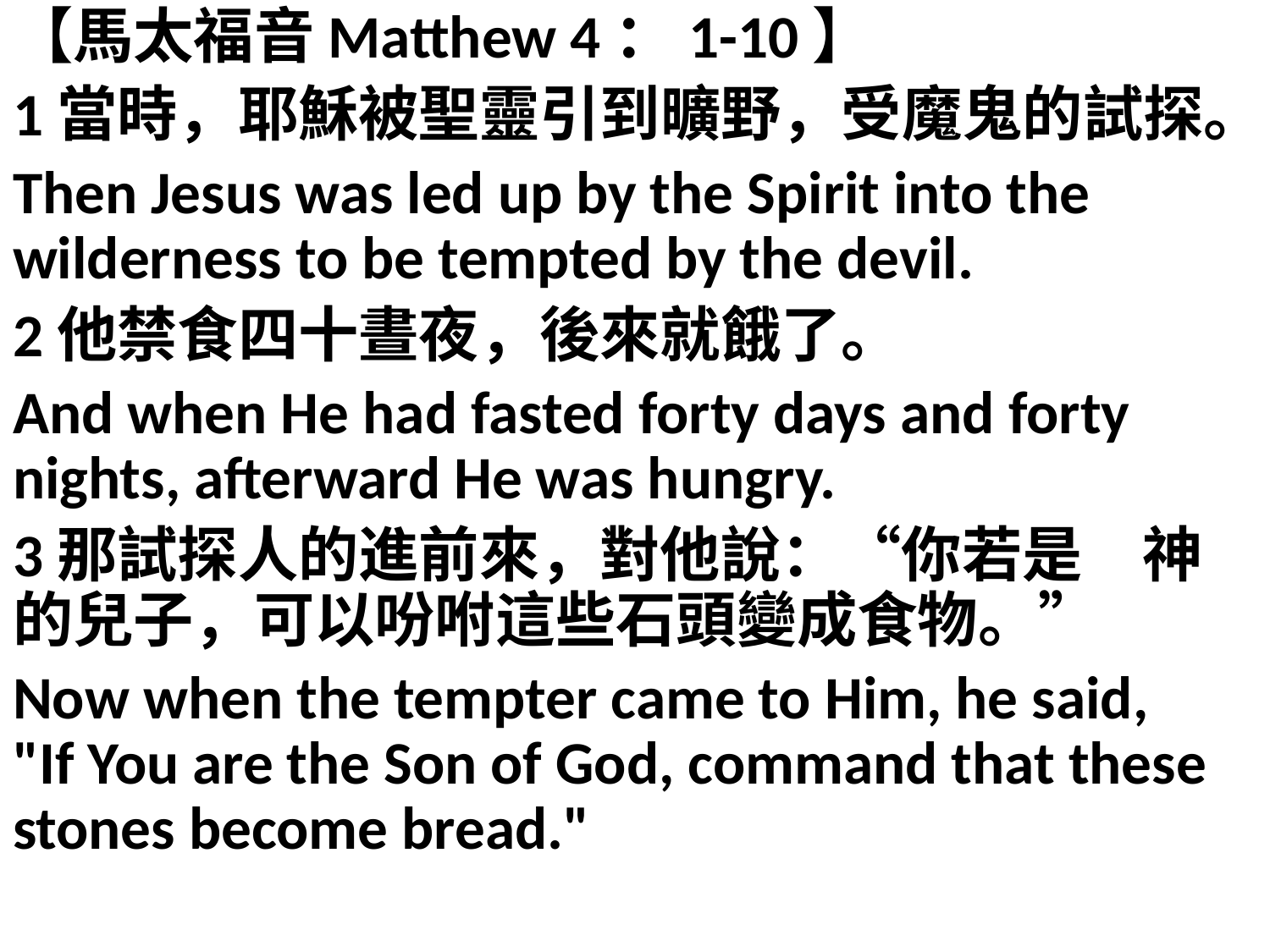

【馬太福音Matthew 4：1-10】
1當時，耶穌被聖靈引到曠野，受魔鬼的試探。
Then Jesus was led up by the Spirit into the wilderness to be tempted by the devil.
2他禁食四十晝夜，後來就餓了。
And when He had fasted forty days and forty nights, afterward He was hungry.
3那試探人的進前來，對他說：“你若是　神的兒子，可以吩咐這些石頭變成食物。”
Now when the tempter came to Him, he said, "If You are the Son of God, command that these stones become bread."